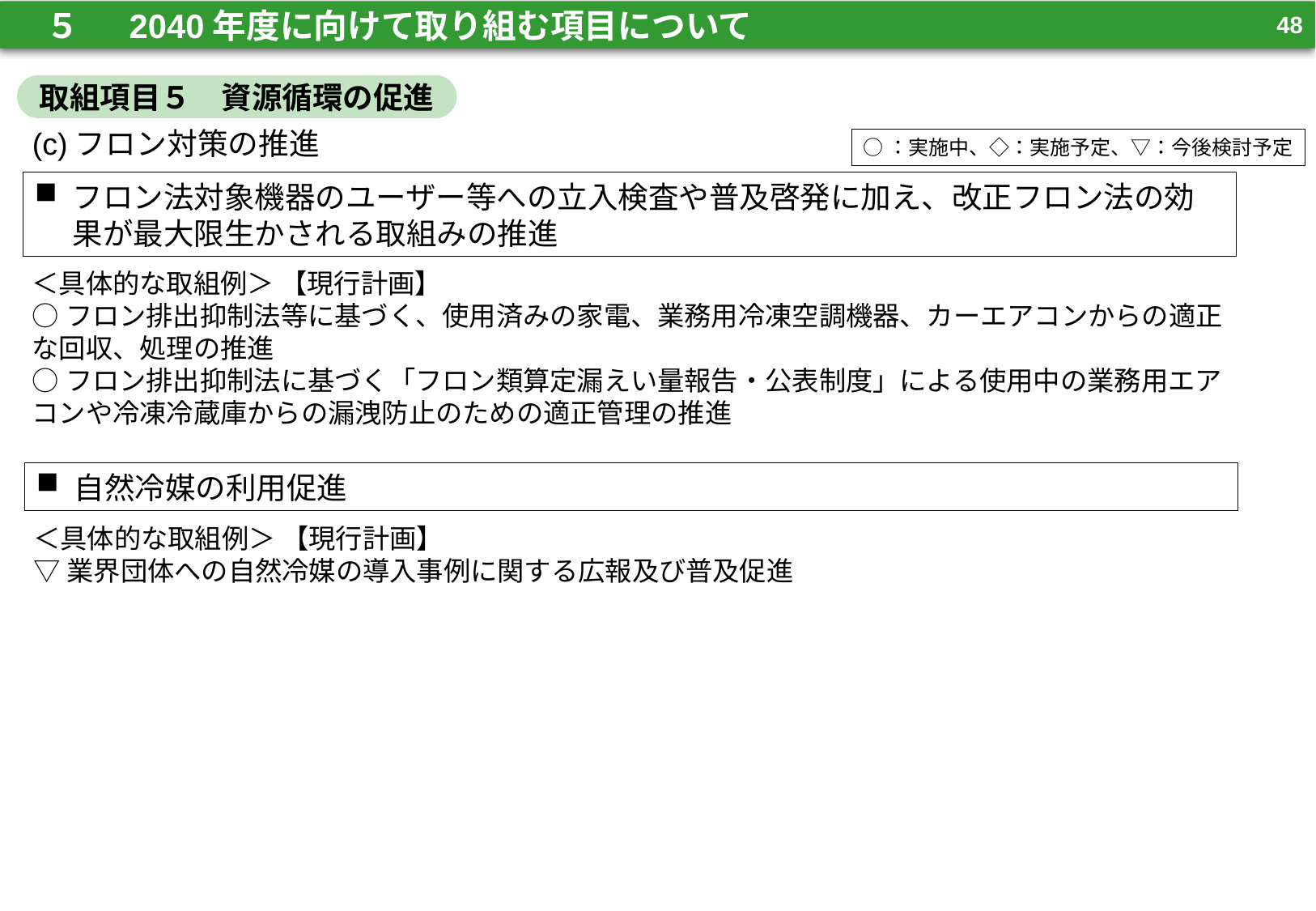

48
　５　 2040年度に向けて取り組む項目について
48
取組項目５　資源循環の促進
(c)フロン対策の推進
○：実施中、◇：実施予定、▽：今後検討予定
フロン法対象機器のユーザー等への立入検査や普及啓発に加え、改正フロン法の効果が最大限生かされる取組みの推進
＜具体的な取組例＞ 【現行計画】
○フロン排出抑制法等に基づく、使用済みの家電、業務用冷凍空調機器、カーエアコンからの適正な回収、処理の推進
○フロン排出抑制法に基づく「フロン類算定漏えい量報告・公表制度」による使用中の業務用エアコンや冷凍冷蔵庫からの漏洩防止のための適正管理の推進
自然冷媒の利用促進
＜具体的な取組例＞ 【現行計画】
▽業界団体への自然冷媒の導入事例に関する広報及び普及促進